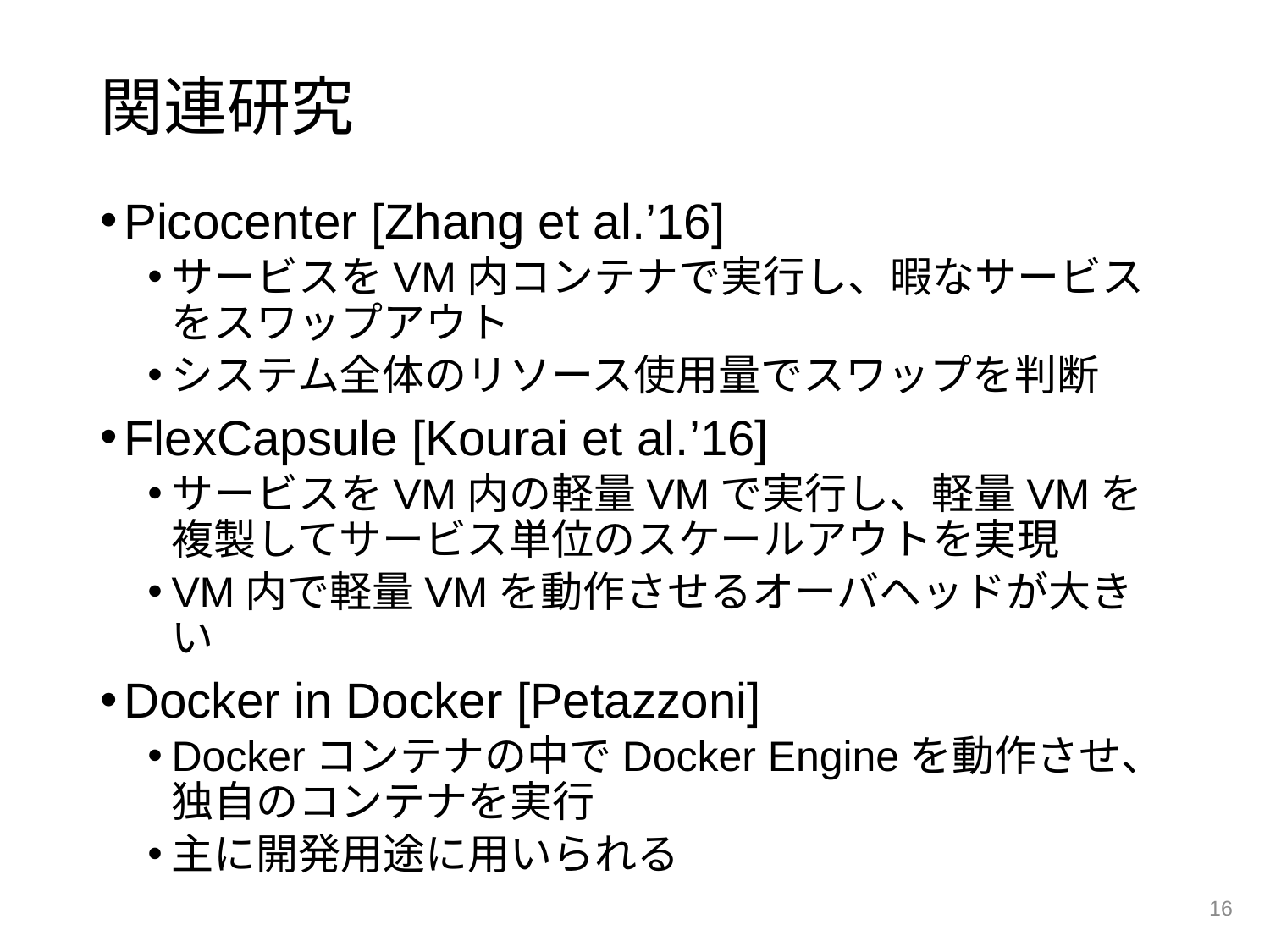

# 関連研究
Picocenter [Zhang et al.’16]
サービスをVM内コンテナで実行し、暇なサービスをスワップアウト
システム全体のリソース使用量でスワップを判断
FlexCapsule [Kourai et al.’16]
サービスをVM内の軽量VMで実行し、軽量VMを複製してサービス単位のスケールアウトを実現
VM内で軽量VMを動作させるオーバヘッドが大きい
Docker in Docker [Petazzoni]
Dockerコンテナの中でDocker Engineを動作させ、独自のコンテナを実行
主に開発用途に用いられる
16